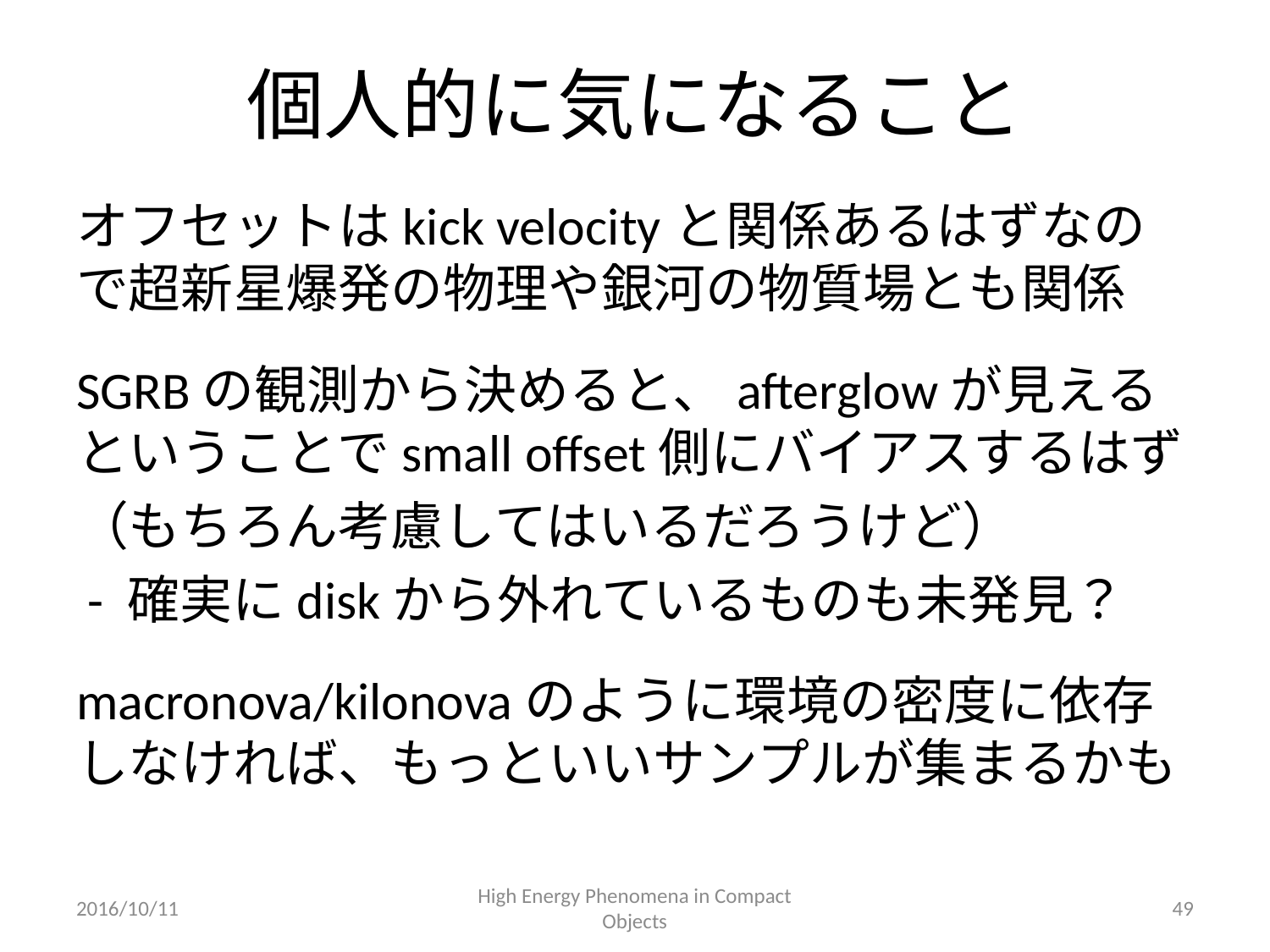

# 個人的に気になること
オフセットはkick velocityと関係あるはずなので超新星爆発の物理や銀河の物質場とも関係

SGRBの観測から決めると、afterglowが見えるということでsmall offset側にバイアスするはず
（もちろん考慮してはいるだろうけど）
 - 確実にdiskから外れているものも未発見？

macronova/kilonovaのように環境の密度に依存しなければ、もっといいサンプルが集まるかも
2016/10/11
High Energy Phenomena in Compact Objects
49